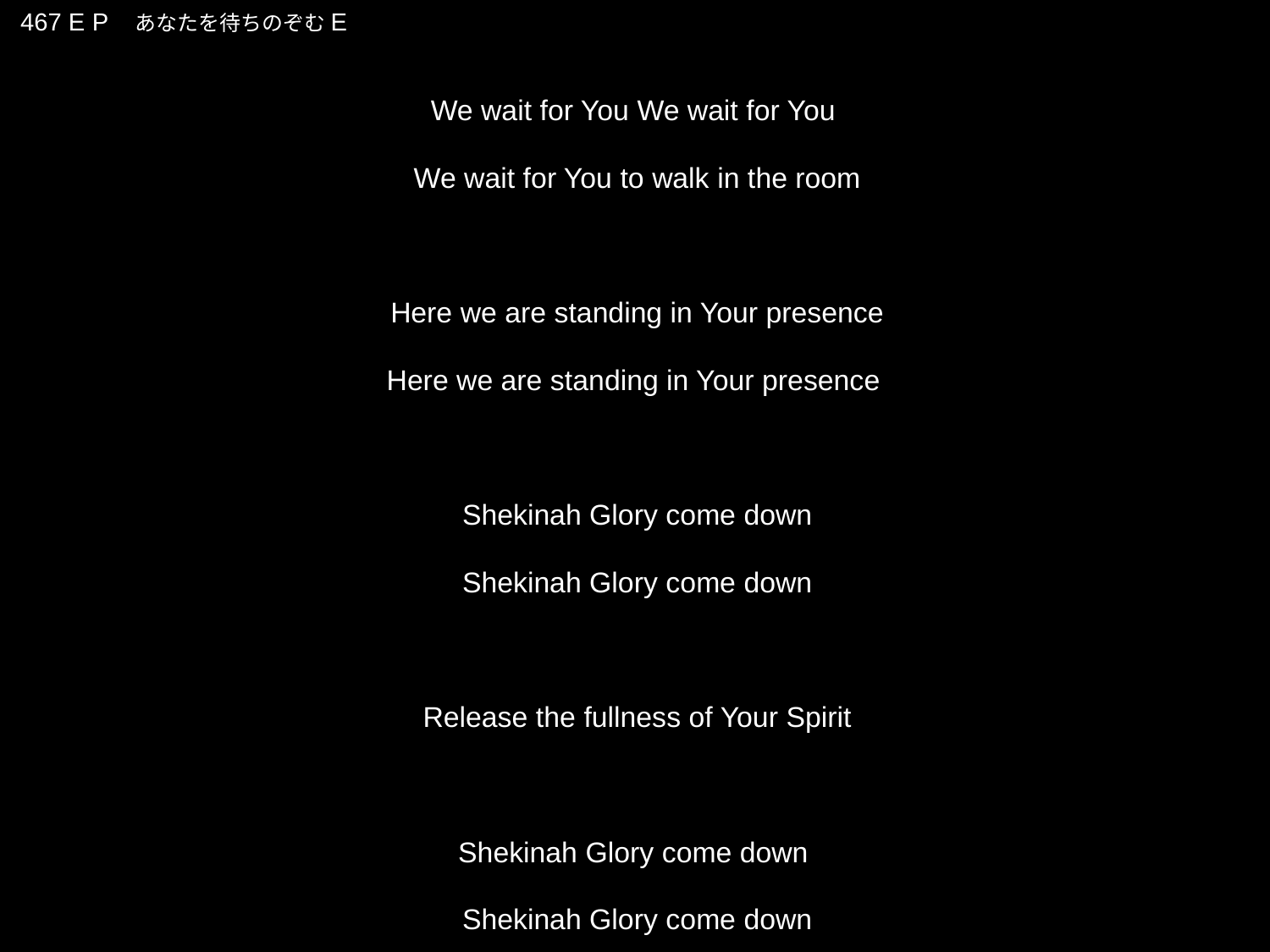

あなたをまちのぞむみあしのひびきを
★P
467 E P   あなたを待ちのぞむE
We wait for You We wait for You
We wait for You to walk in the room
 
Here we are standing in Your presence
Here we are standing in Your presence
Shekinah Glory come down
Shekinah Glory come down
 
Release the fullness of Your Spirit
Shekinah Glory come down
Shekinah Glory come down
★４